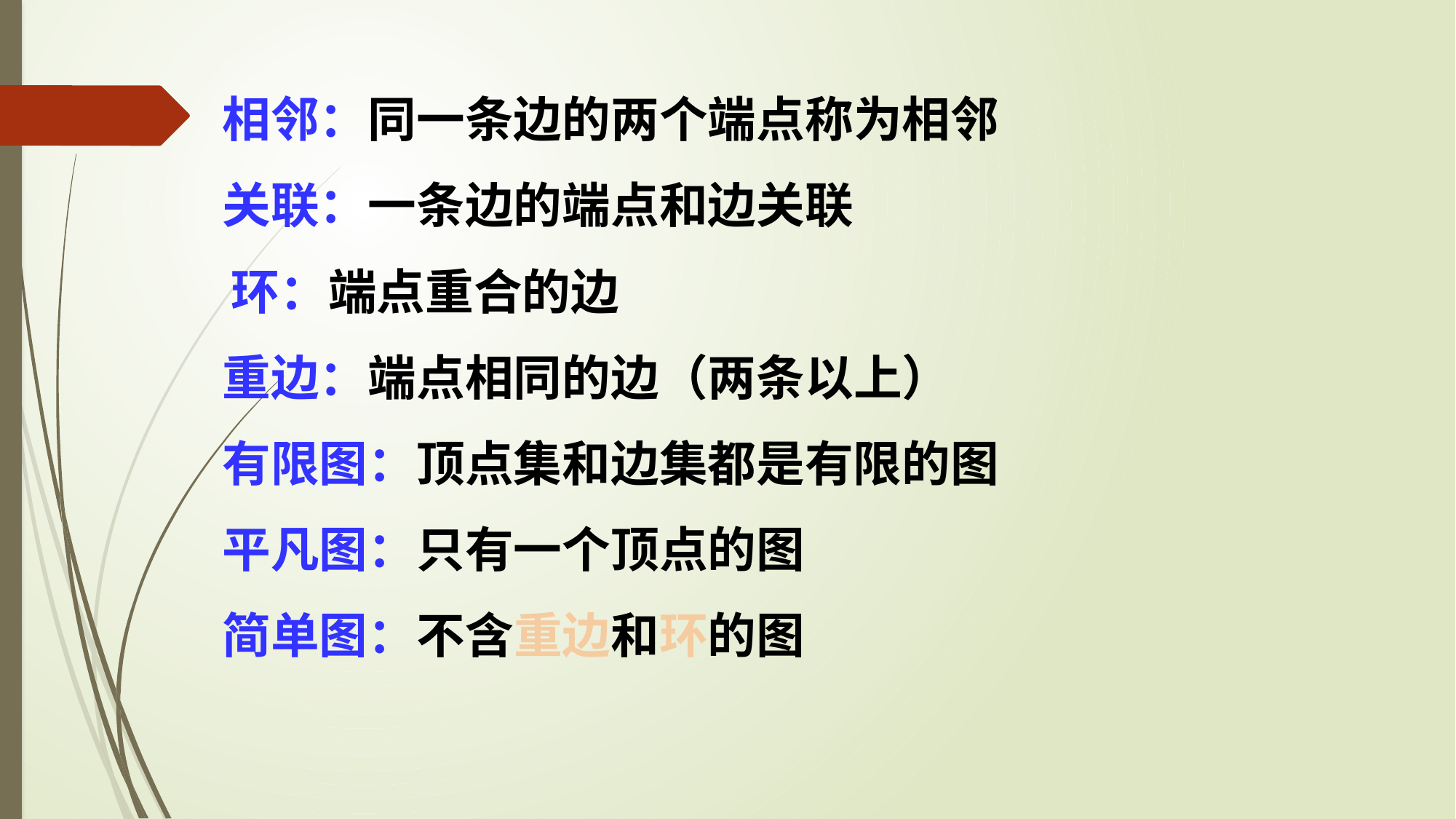

相邻：同一条边的两个端点称为相邻
关联：一条边的端点和边关联
环：端点重合的边
重边：端点相同的边（两条以上）
有限图：顶点集和边集都是有限的图
平凡图：只有一个顶点的图
简单图：不含重边和环的图